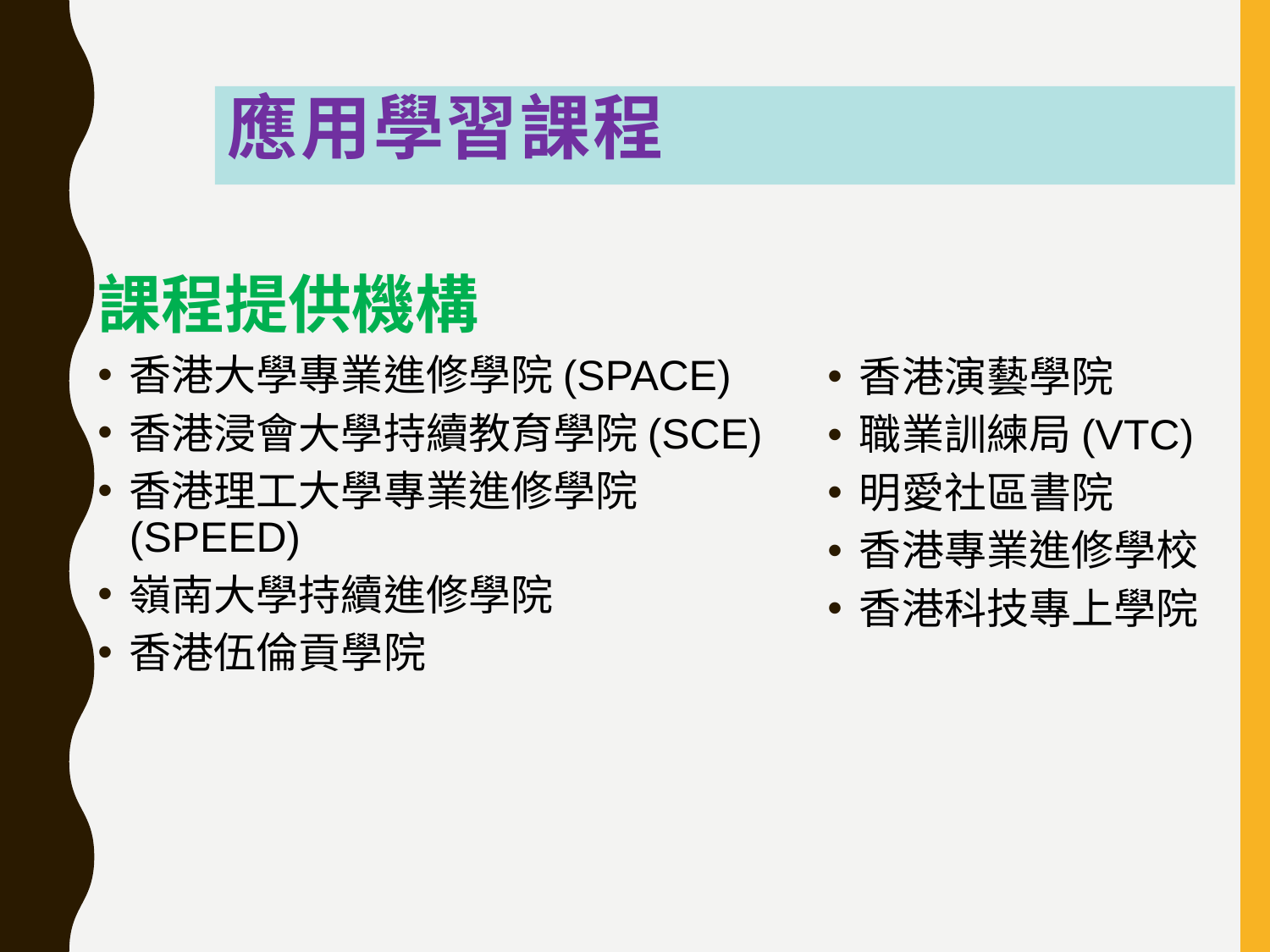

# 應用學習課程
課程提供機構
香港大學專業進修學院(SPACE)
香港浸會大學持續教育學院(SCE)
香港理工大學專業進修學院(SPEED)
嶺南大學持續進修學院
香港伍倫貢學院

香港演藝學院
職業訓練局(VTC)
明愛社區書院
香港專業進修學校
香港科技專上學院